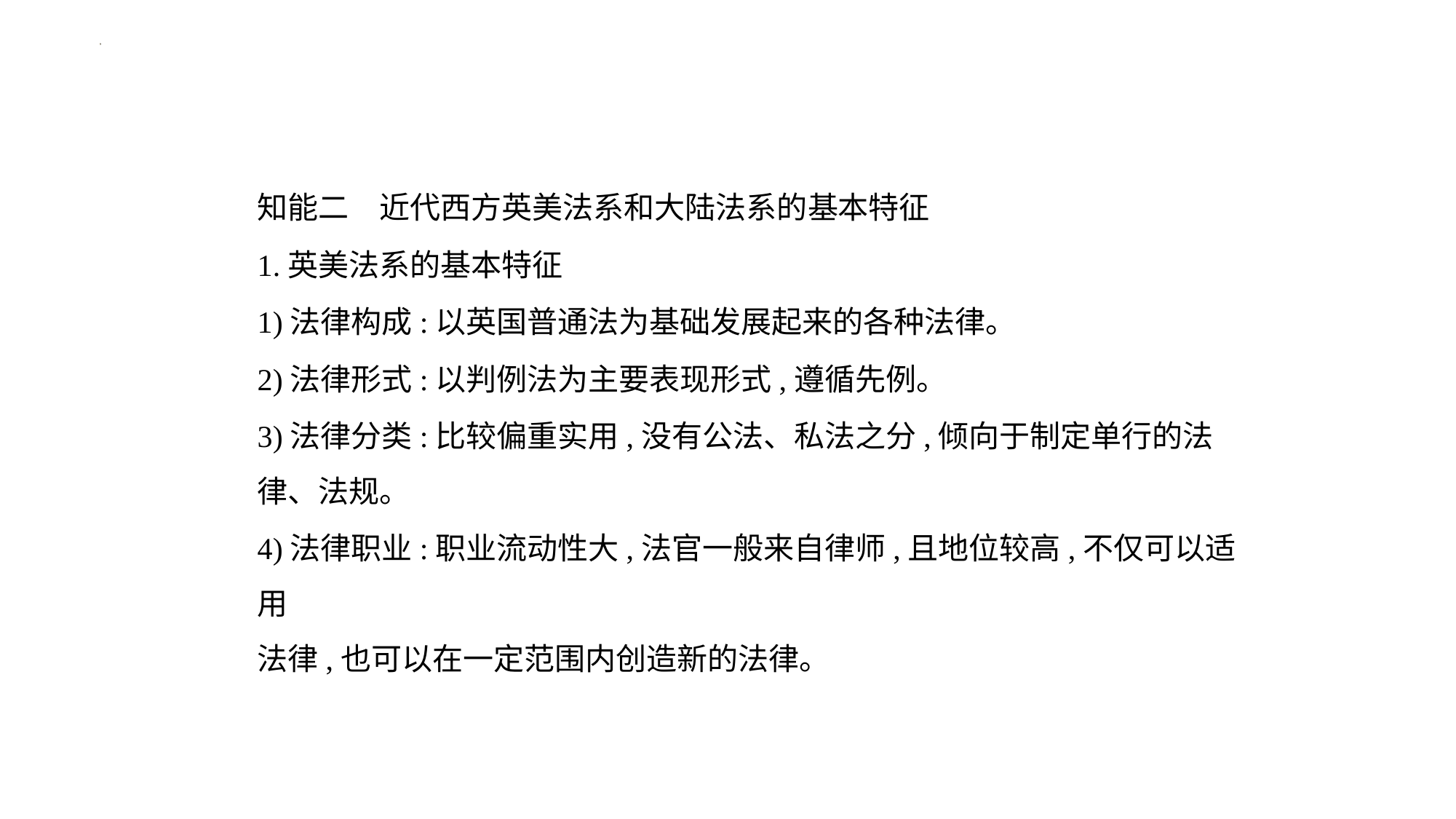

知能二　近代西方英美法系和大陆法系的基本特征
1.英美法系的基本特征
1)法律构成:以英国普通法为基础发展起来的各种法律。
2)法律形式:以判例法为主要表现形式,遵循先例。
3)法律分类:比较偏重实用,没有公法、私法之分,倾向于制定单行的法
律、法规。
4)法律职业:职业流动性大,法官一般来自律师,且地位较高,不仅可以适用
法律,也可以在一定范围内创造新的法律。